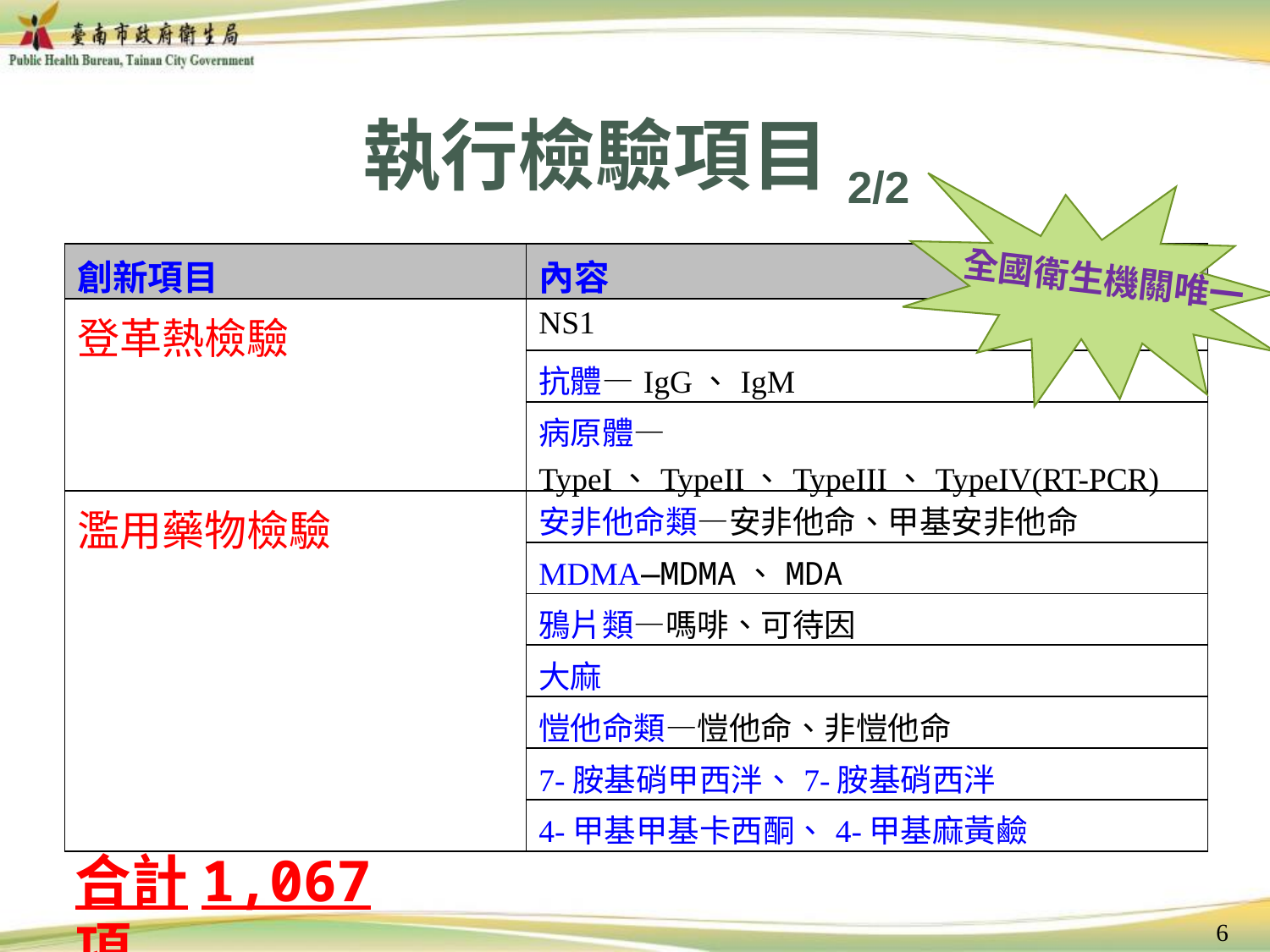

# 執行檢驗項目2/2

| 創新項目 | 內容 |
| --- | --- |
| 登革熱檢驗 | NS1 |
|  | 抗體—IgG、IgM |
|  | 病原體—TypeI、TypeII、TypeIII、TypeIV(RT-PCR) |
| 濫用藥物檢驗 | 安非他命類—安非他命、甲基安非他命 |
|  | MDMA—MDMA、MDA |
|  | 鴉片類—嗎啡、可待因 |
|  | 大麻 |
|  | 愷他命類—愷他命、非愷他命 |
|  | 7-胺基硝甲西泮、7-胺基硝西泮 |
|  | 4-甲基甲基卡西酮、4-甲基麻黃鹼 |
全國衛生機關唯一
合計1,067項
6